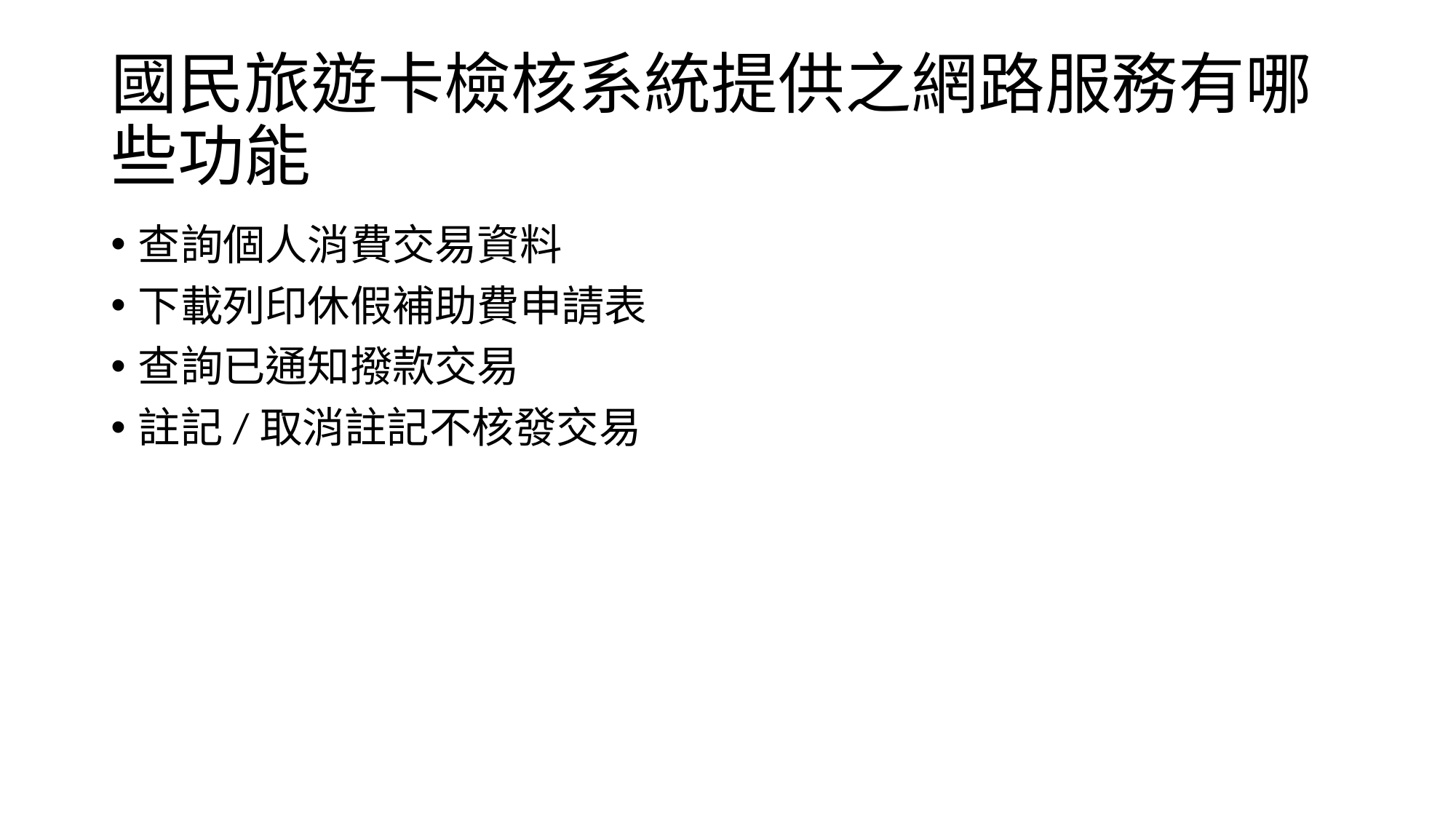

# 國民旅遊卡檢核系統提供之網路服務有哪些功能
查詢個人消費交易資料
下載列印休假補助費申請表
查詢已通知撥款交易
註記/取消註記不核發交易